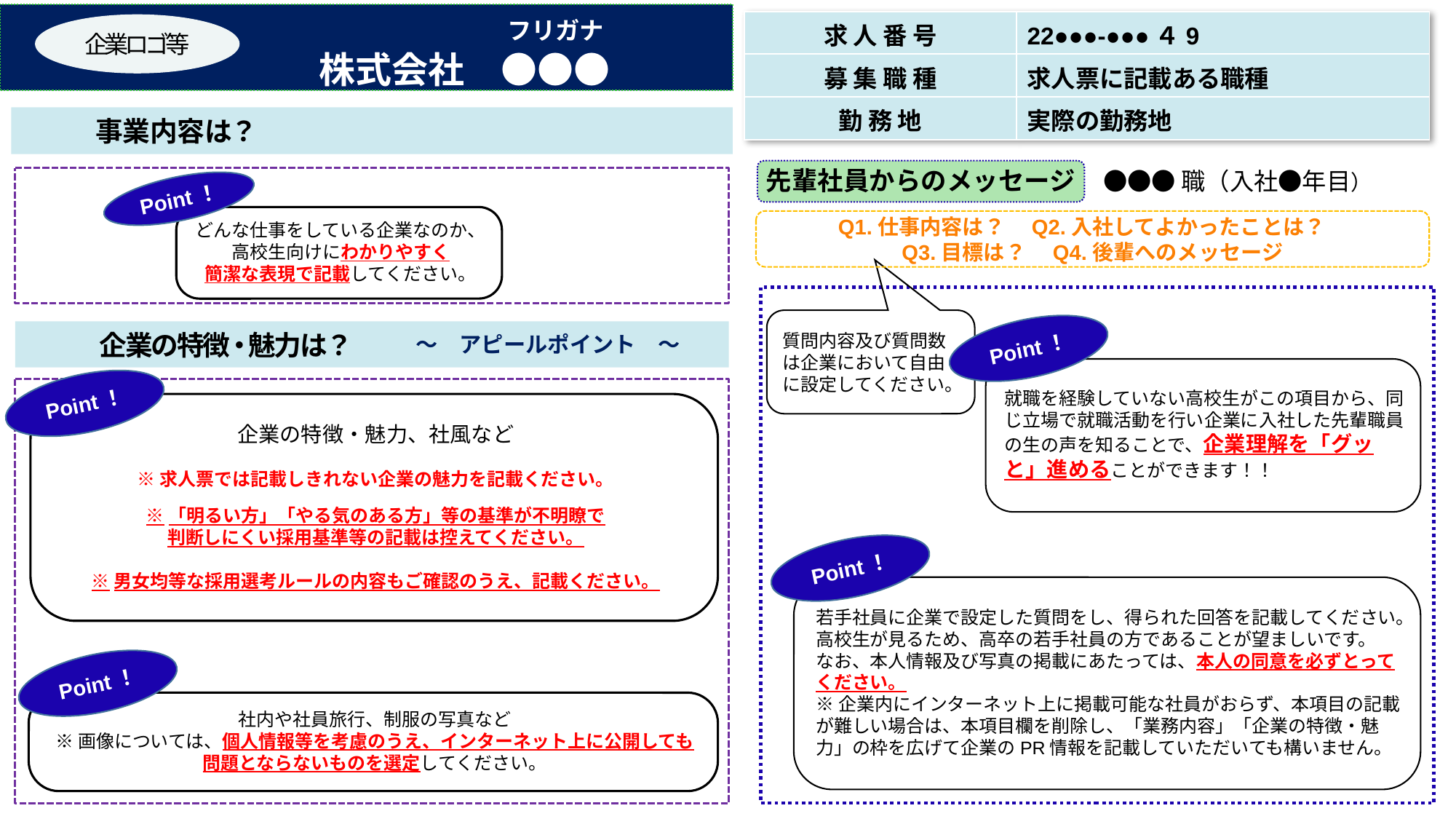

フリガナ
株式会社　●●●

| 求 人 番 号 | 22●●●-●●●４9 |
| --- | --- |
| 募 集 職 種 | 求人票に記載ある職種 |
| 勤 務 地 | 実際の勤務地 |
企 業 ロ ゴ 等
　　　事   業   内   容   は  ？
先輩社員からのメッセージ
●●●職（入社●年目）

Point！
どんな仕事をしている企業なのか、高校生向けにわかりやすく
簡潔な表現で記載してください。
Q1.仕事内容は？　Q2.入社してよかったことは？
Q3.目標は？　Q4.後輩へのメッセージ

質問内容及び質問数は企業において自由に設定してください。
Point！
　　　企  業  の  特  徴・魅  力  は  ？
　～　アピールポイント　～
就職を経験していない高校生がこの項目から、同じ立場で就職活動を行い企業に入社した先輩職員の生の声を知ることで、企業理解を「グッと」進めることができます！！
Point！

企業の特徴・魅力、社風など

※求人票では記載しきれない企業の魅力を記載ください。

※「明るい方」「やる気のある方」等の基準が不明瞭で
判断しにくい採用基準等の記載は控えてください。

※男女均等な採用選考ルールの内容もご確認のうえ、記載ください。
Point！
若手社員に企業で設定した質問をし、得られた回答を記載してください。高校生が見るため、高卒の若手社員の方であることが望ましいです。
なお、本人情報及び写真の掲載にあたっては、本人の同意を必ずとってください。
※企業内にインターネット上に掲載可能な社員がおらず、本項目の記載が難しい場合は、本項目欄を削除し、「業務内容」「企業の特徴・魅力」の枠を広げて企業のPR情報を記載していただいても構いません。
Point！
社内や社員旅行、制服の写真など
※画像については、個人情報等を考慮のうえ、インターネット上に公開しても問題とならないものを選定してください。